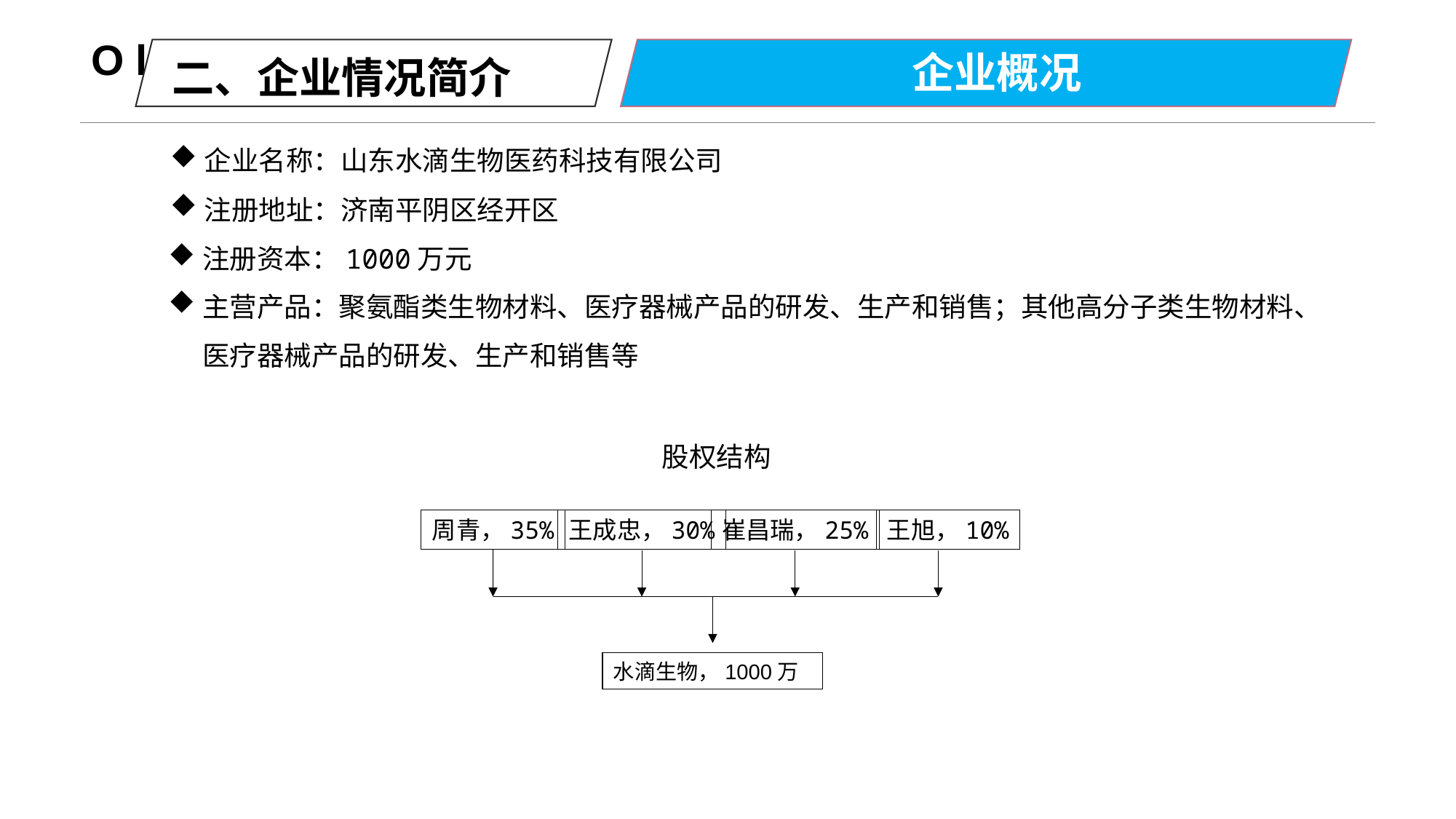

# O l

企业概况
二、企业情况简介
企业名称：山东水滴生物医药科技有限公司
注册地址：济南平阴区经开区
注册资本：1000万元
主营产品：聚氨酯类生物材料、医疗器械产品的研发、生产和销售；其他高分子类生物材料、医疗器械产品的研发、生产和销售等

股权结构
周青，35%
王成忠，30%
崔昌瑞，25%
王旭，10%
水滴生物，1000万